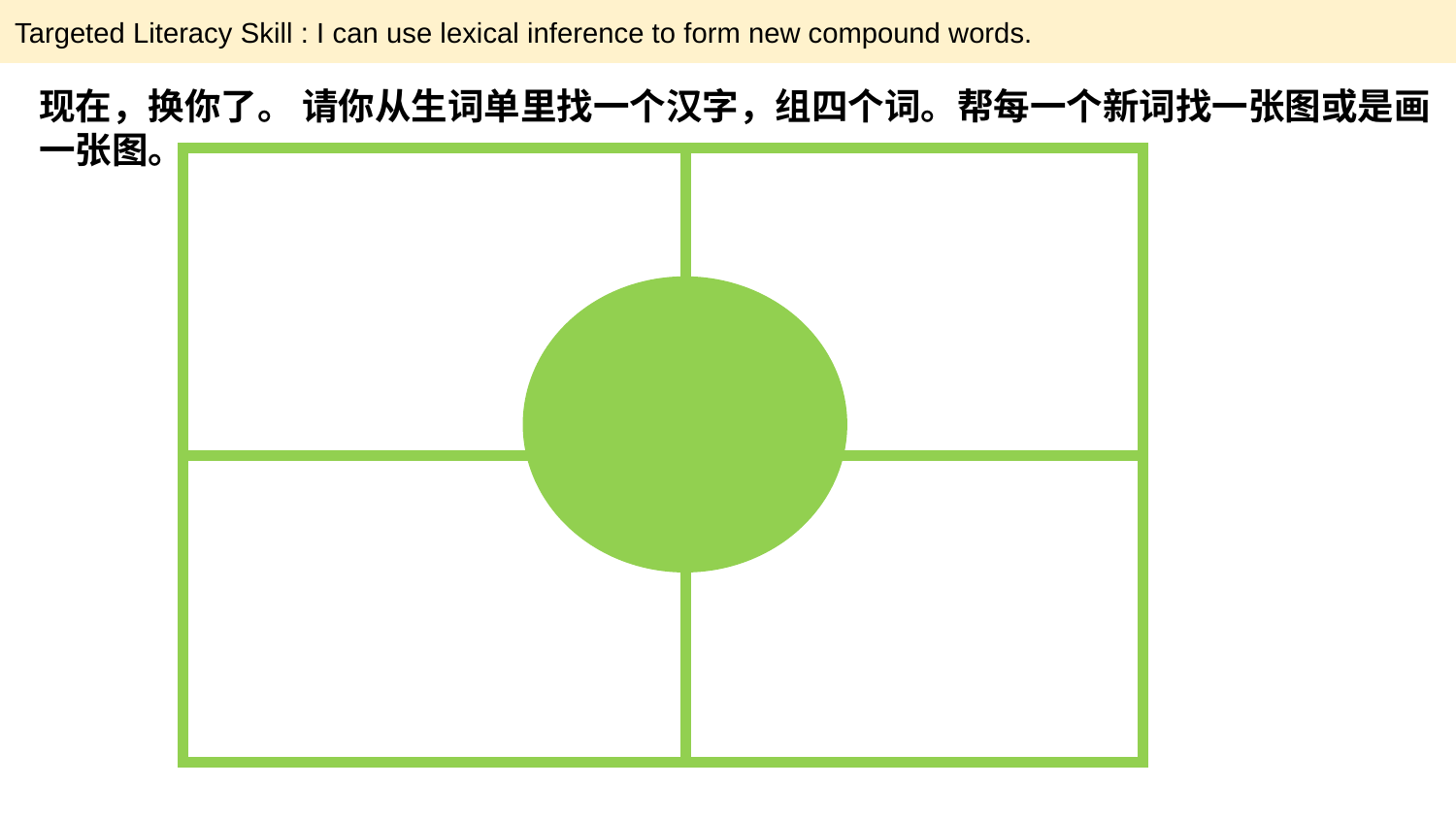

Targeted Literacy Skill : I can use lexical inference to form new compound words.
现在，换你了。 请你从生词单里找一个汉字，组四个词。帮每一个新词找一张图或是画一张图。
|  |  |
| --- | --- |
|  |  |